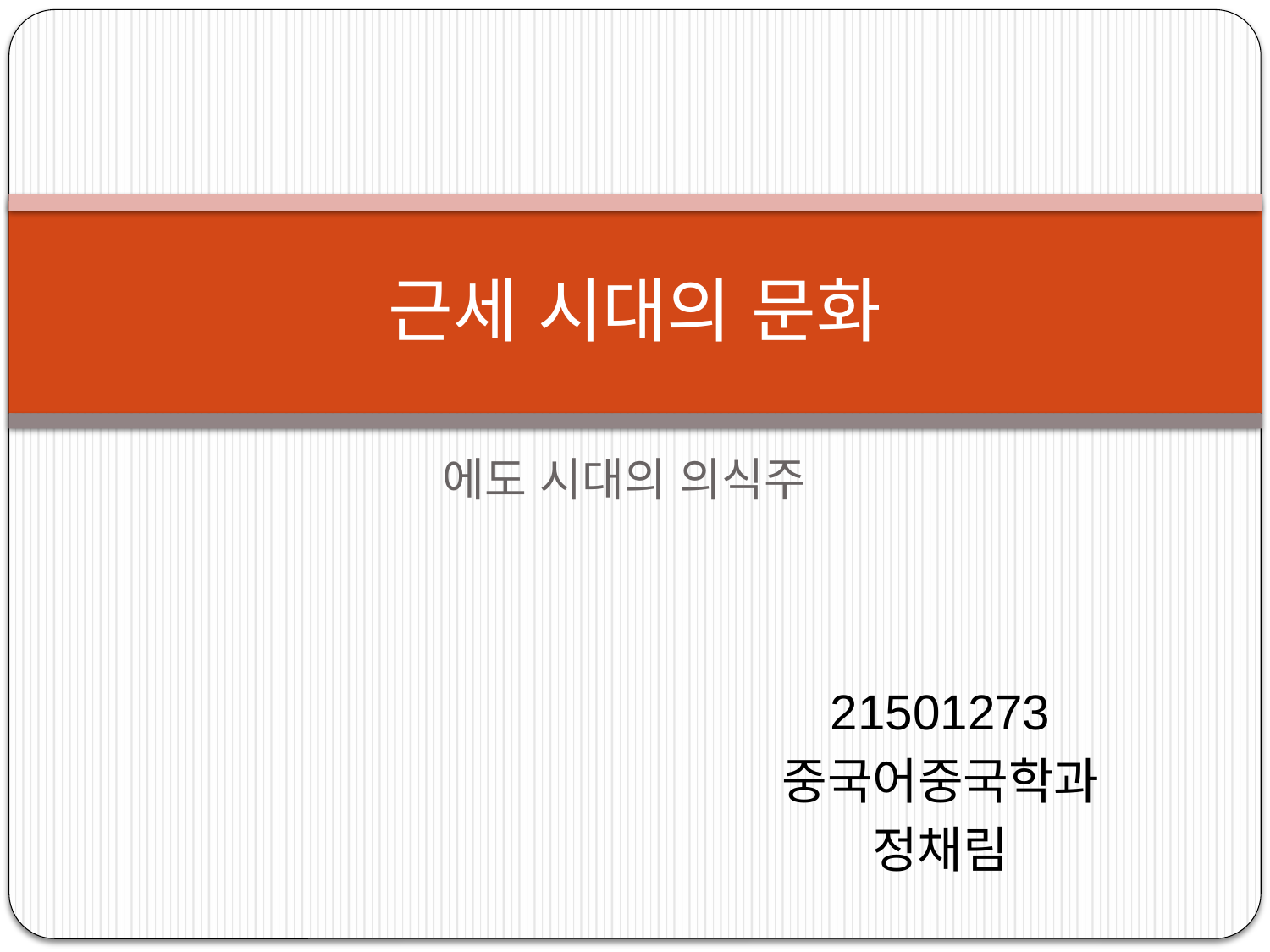

# 근세 시대의 문화
에도 시대의 의식주
21501273
중국어중국학과
정채림